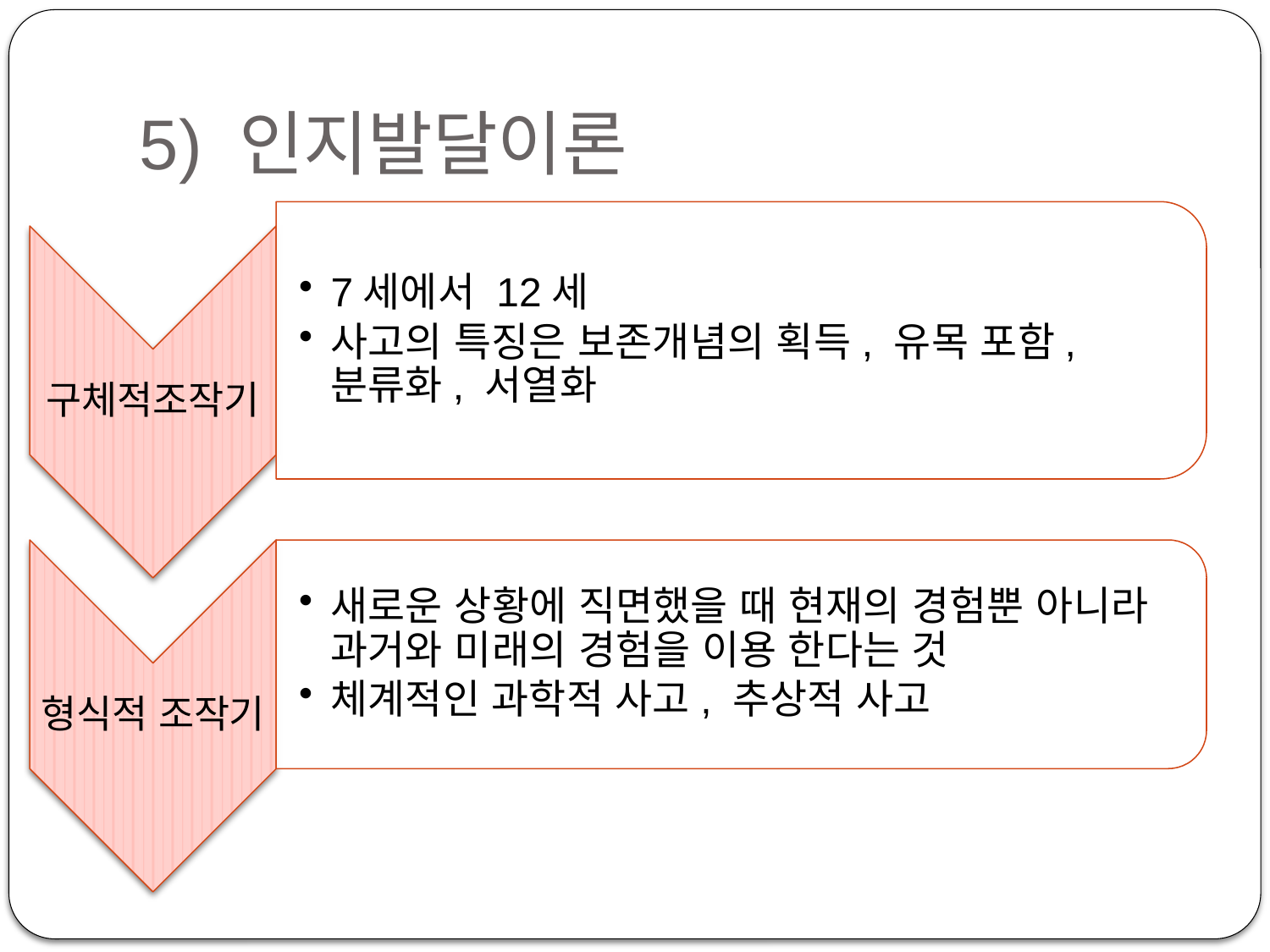

# 5) 인지발달이론
구체적조작기
7세에서 12세
사고의 특징은 보존개념의 획득, 유목 포함, 분류화, 서열화
형식적 조작기
새로운 상황에 직면했을 때 현재의 경험뿐 아니라 과거와 미래의 경험을 이용 한다는 것
체계적인 과학적 사고, 추상적 사고